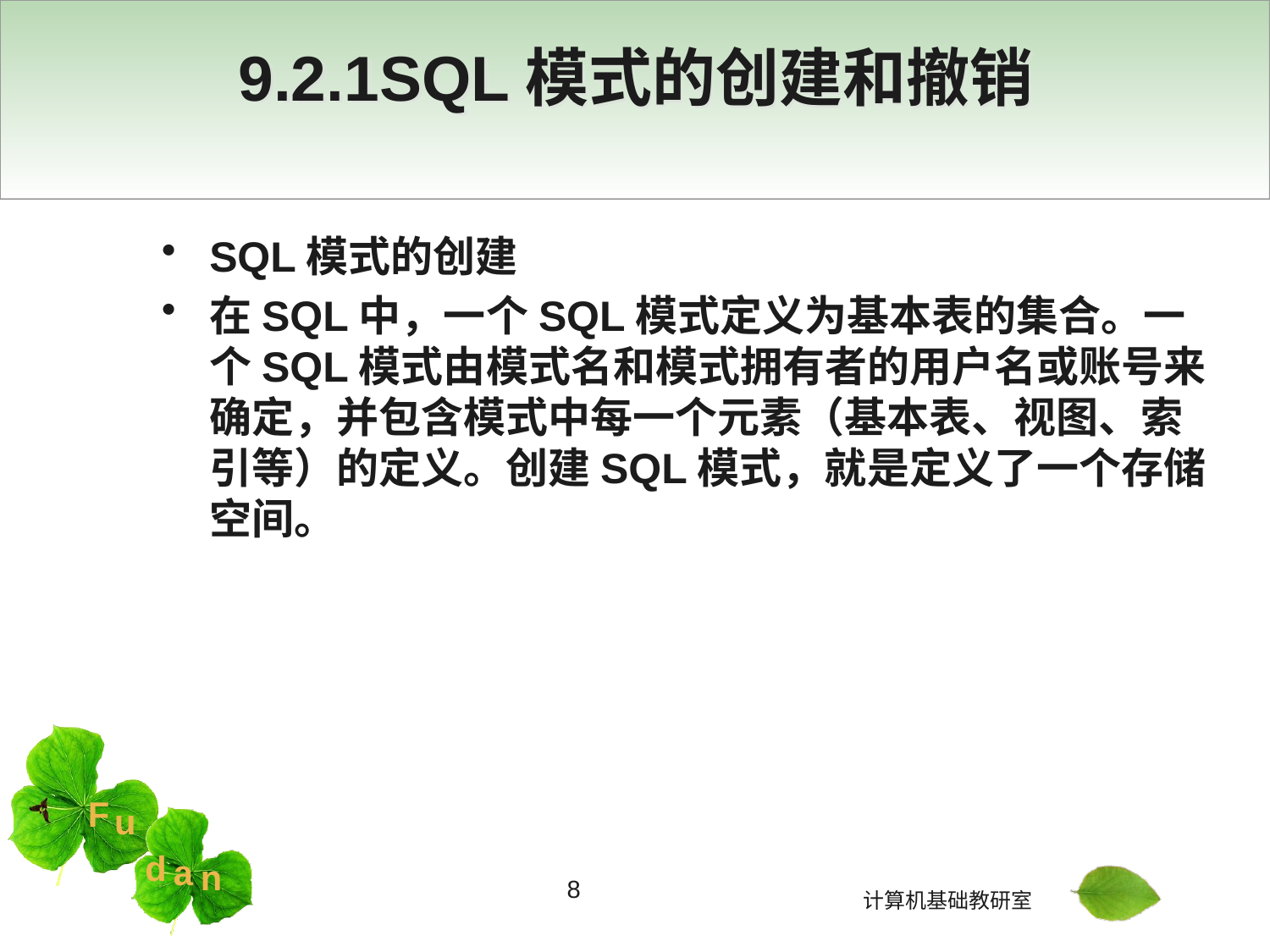

# 9.2.1SQL模式的创建和撤销
SQL模式的创建
在SQL中，一个SQL模式定义为基本表的集合。一个SQL模式由模式名和模式拥有者的用户名或账号来确定，并包含模式中每一个元素（基本表、视图、索引等）的定义。创建SQL模式，就是定义了一个存储空间。

8